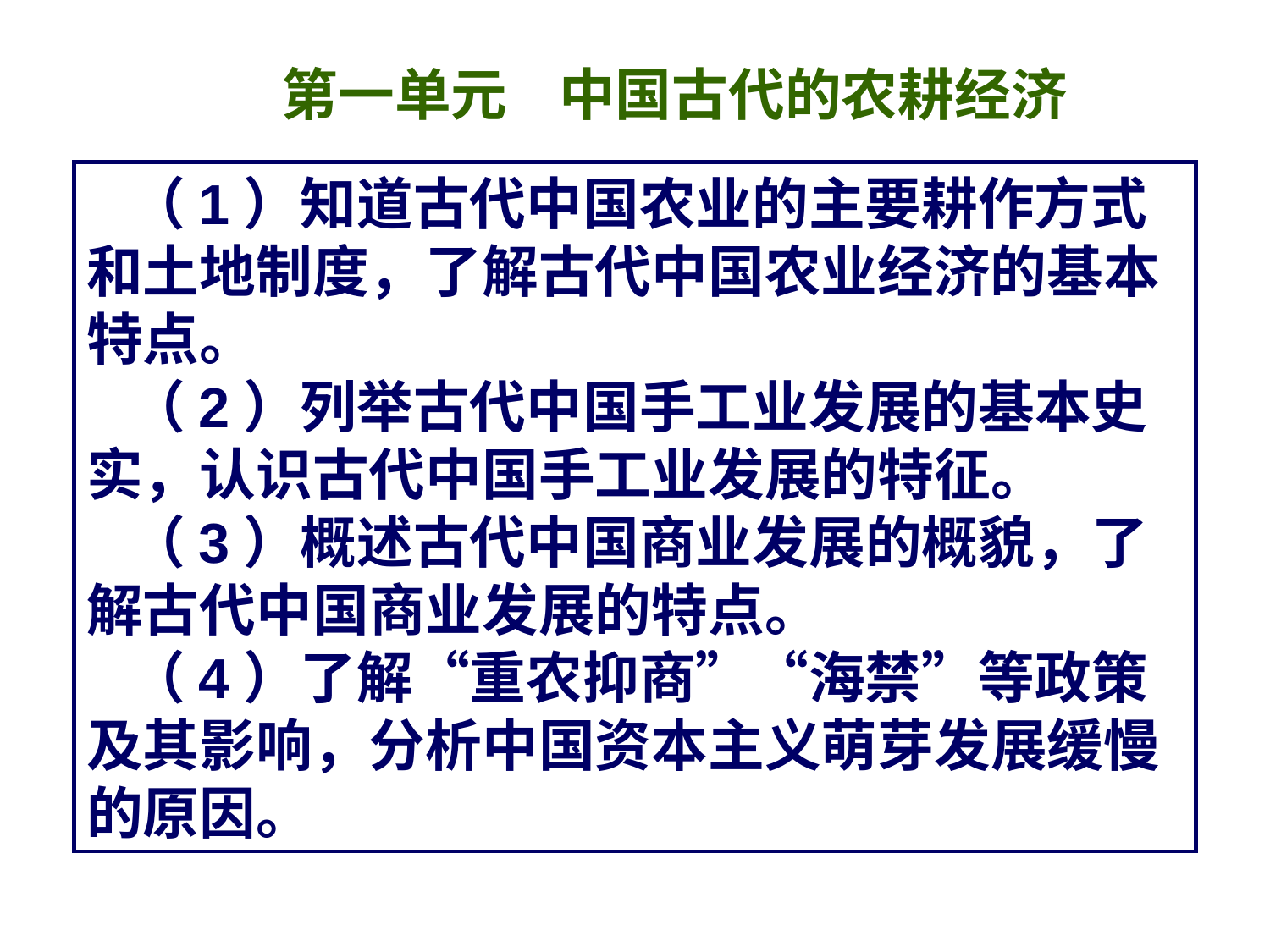

第一单元    中国古代的农耕经济
（1）知道古代中国农业的主要耕作方式和土地制度，了解古代中国农业经济的基本特点。
（2）列举古代中国手工业发展的基本史实，认识古代中国手工业发展的特征。
（3）概述古代中国商业发展的概貌，了解古代中国商业发展的特点。
（4）了解“重农抑商”“海禁”等政策及其影响，分析中国资本主义萌芽发展缓慢的原因。